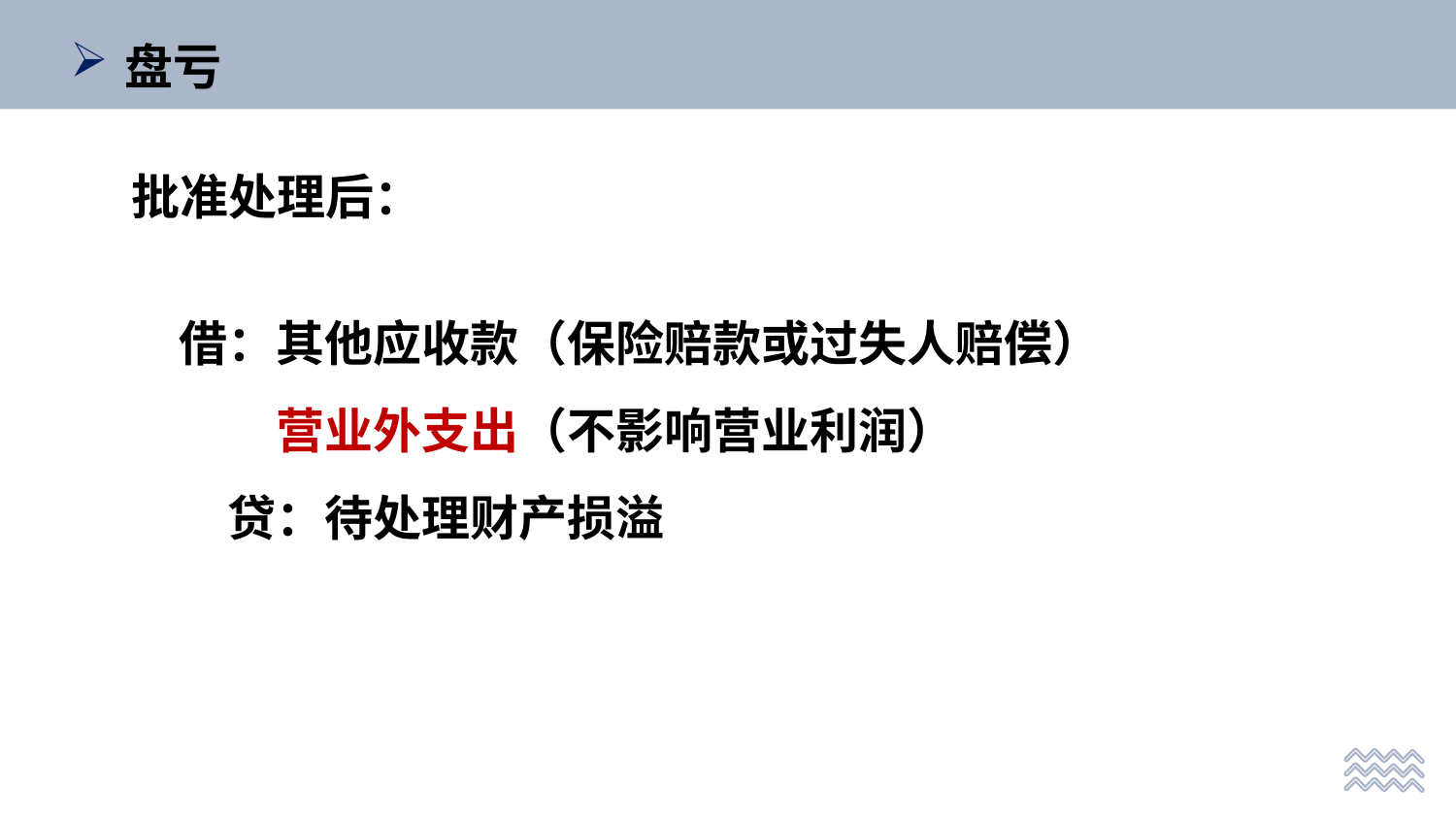

盘亏
批准处理后：
借：其他应收款（保险赔款或过失人赔偿）
　　营业外支出（不影响营业利润）
　贷：待处理财产损溢